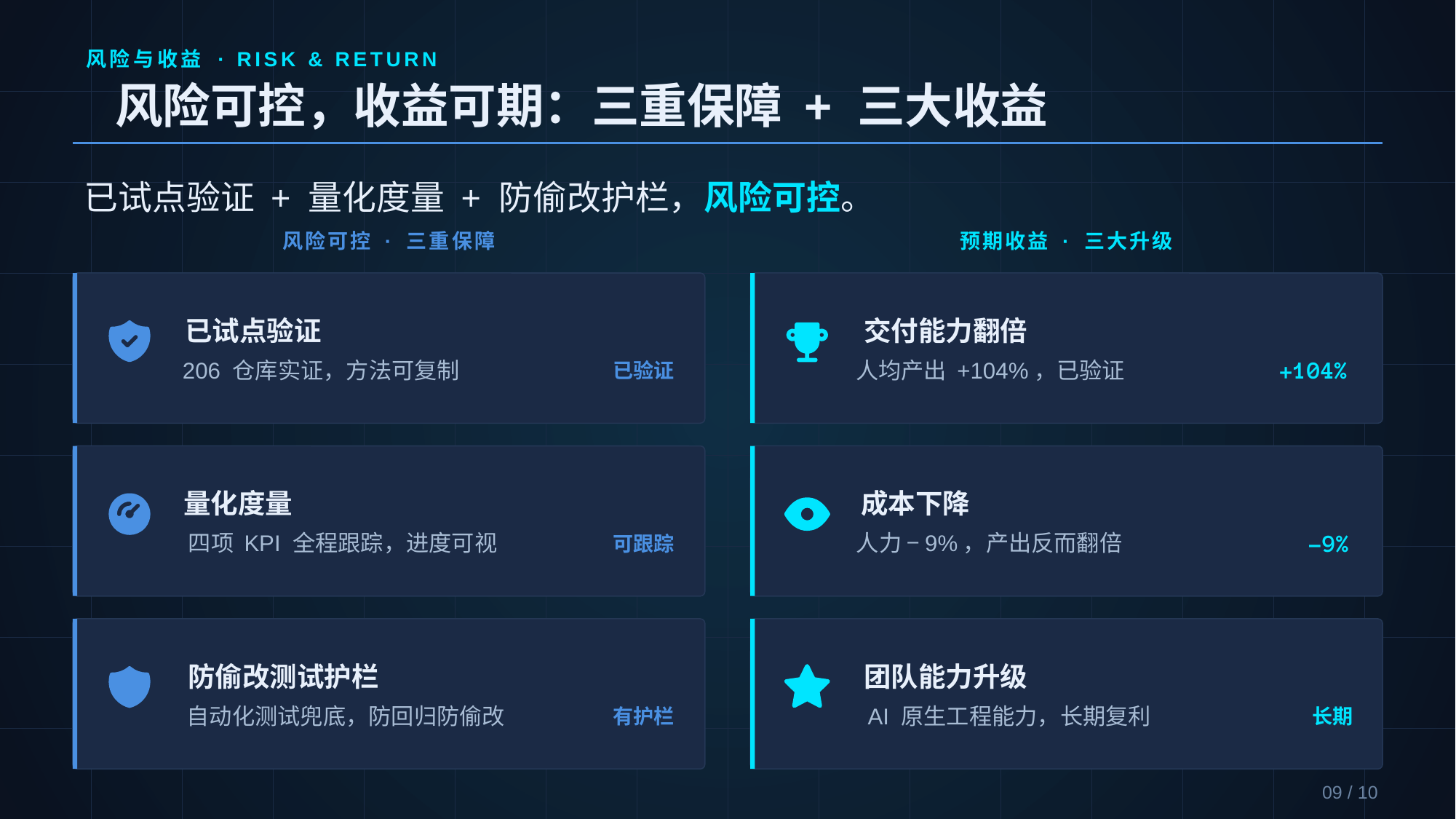

风险与收益 · RISK & RETURN
风险可控，收益可期：三重保障 + 三大收益

已试点验证 + 量化度量 + 防偷改护栏，风险可控。
风险可控 · 三重保障
预期收益 · 三大升级

已试点验证

206 仓库实证，方法可复制
已验证

交付能力翻倍

+104%
人均产出 +104%，已验证

量化度量

四项 KPI 全程跟踪，进度可视
可跟踪

成本下降

−9%
人力 −9%，产出反而翻倍

防偷改测试护栏

自动化测试兜底，防回归防偷改
有护栏

团队能力升级

AI 原生工程能力，长期复利
长期
09 / 10